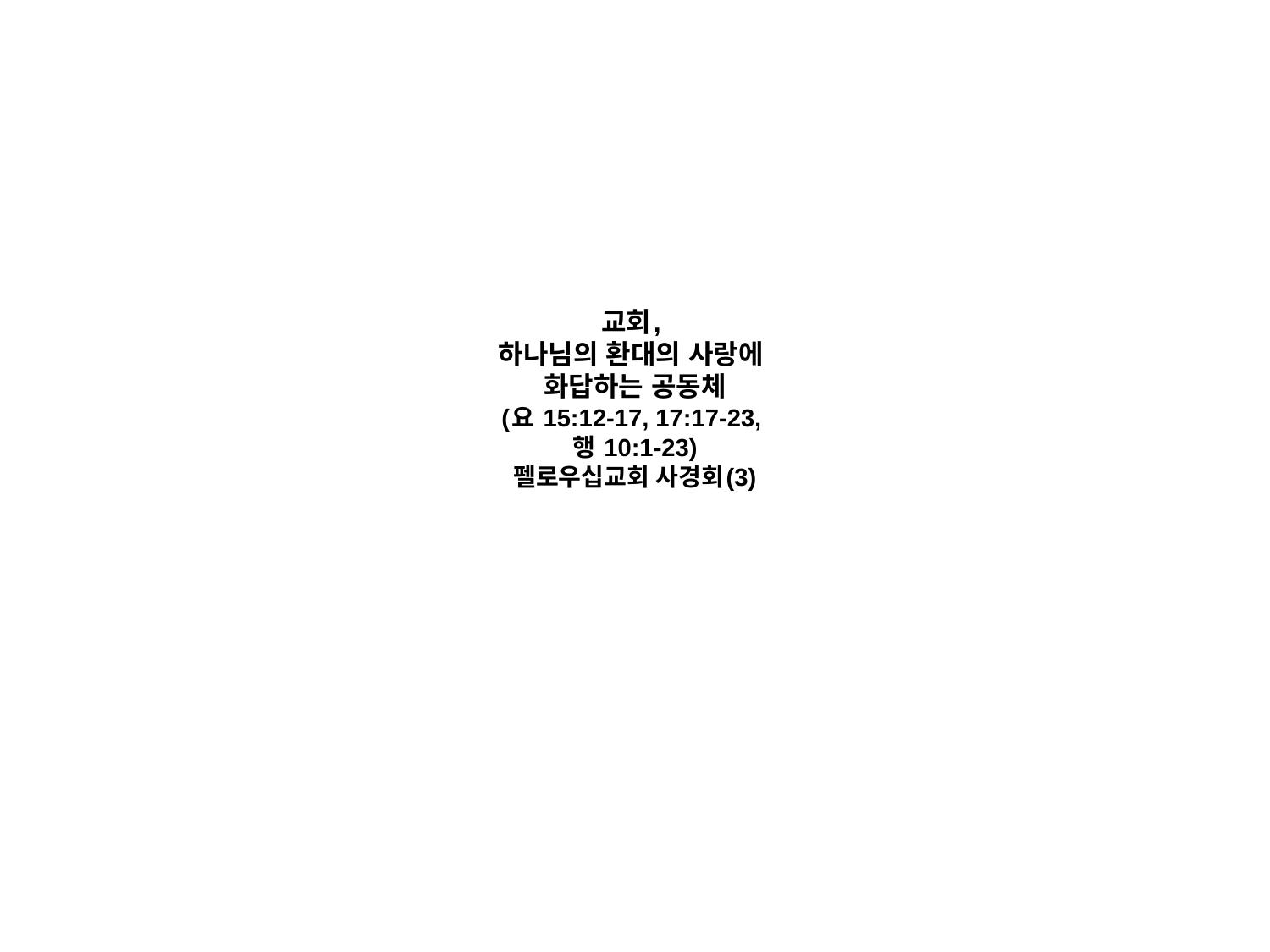

# 교회, 하나님의 환대의 사랑에 화답하는 공동체 (요 15:12-17, 17:17-23, 행 10:1-23) 펠로우십교회 사경회(3)